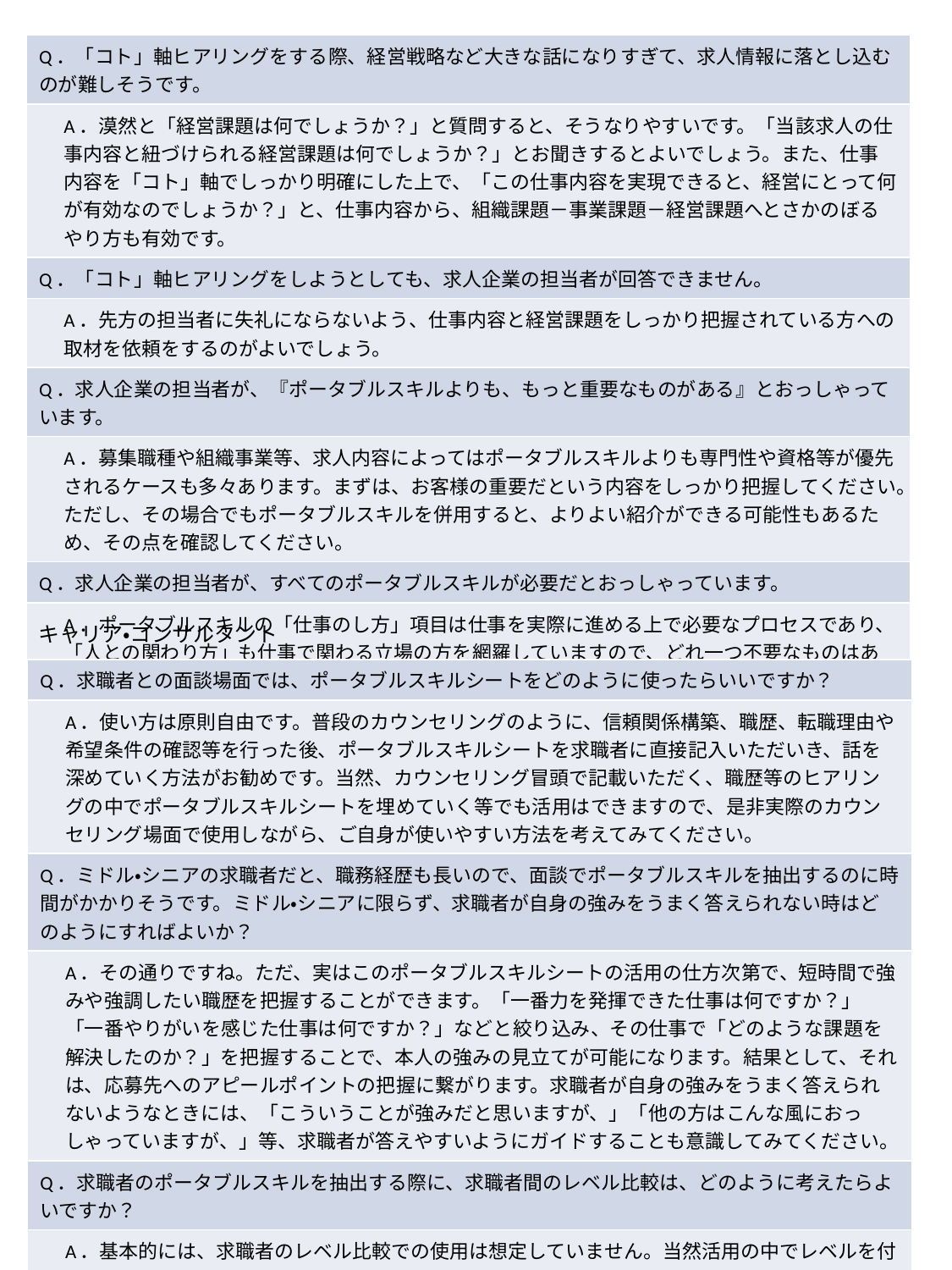

| Q．「コト」軸ヒアリングをする際、経営戦略など大きな話になりすぎて、求人情報に落とし込むのが難しそうです。 |
| --- |
| A．漠然と「経営課題は何でしょうか？」と質問すると、そうなりやすいです。「当該求人の仕事内容と紐づけられる経営課題は何でしょうか？」とお聞きするとよいでしょう。また、仕事内容を「コト」軸でしっかり明確にした上で、「この仕事内容を実現できると、経営にとって何が有効なのでしょうか？」と、仕事内容から、組織課題－事業課題－経営課題へとさかのぼるやり方も有効です。 |
| Q．「コト」軸ヒアリングをしようとしても、求人企業の担当者が回答できません。 |
| A．先方の担当者に失礼にならないよう、仕事内容と経営課題をしっかり把握されている方への取材を依頼をするのがよいでしょう。 |
| Q．求人企業の担当者が、『ポータブルスキルよりも、もっと重要なものがある』とおっしゃっています。 |
| A．募集職種や組織事業等、求人内容によってはポータブルスキルよりも専門性や資格等が優先されるケースも多々あります。まずは、お客様の重要だという内容をしっかり把握してください。ただし、その場合でもポータブルスキルを併用すると、よりよい紹介ができる可能性もあるため、その点を確認してください。 |
| Q．求人企業の担当者が、すべてのポータブルスキルが必要だとおっしゃっています。 |
| A．ポータブルスキルの「仕事のし方」項目は仕事を実際に進める上で必要なプロセスであり、「人との関わり方」も仕事で関わる立場の方を網羅していますので、どれ一つ不要なものはありません。ただ、どんなに優秀な方でも、すべてのポータブルスキルを兼ね備えた人はほとんどいません。また、企業が解決すべき課題には優先順位があるはずで、特にこれがないとこの求人で実現したいことは果たせない、というものは一つ二つに絞れるはずです。今少し根気よく角度を変えて質問してみてください。 |
キャリア・コンサルタント
| Q．求職者との面談場面では、ポータブルスキルシートをどのように使ったらいいですか？ |
| --- |
| A．使い方は原則自由です。普段のカウンセリングのように、信頼関係構築、職歴、転職理由や希望条件の確認等を行った後、ポータブルスキルシートを求職者に直接記入いただいき、話を深めていく方法がお勧めです。当然、カウンセリング冒頭で記載いただく、職歴等のヒアリングの中でポータブルスキルシートを埋めていく等でも活用はできますので、是非実際のカウンセリング場面で使用しながら、ご自身が使いやすい方法を考えてみてください。 |
| Q．ミドル・シニアの求職者だと、職務経歴も長いので、面談でポータブルスキルを抽出するのに時間がかかりそうです。ミドル・シニアに限らず、求職者が自身の強みをうまく答えられない時はどのようにすればよいか？ |
| A．その通りですね。ただ、実はこのポータブルスキルシートの活用の仕方次第で、短時間で強みや強調したい職歴を把握することができます。「一番力を発揮できた仕事は何ですか？」「一番やりがいを感じた仕事は何ですか？」などと絞り込み、その仕事で「どのような課題を解決したのか？」を把握することで、本人の強みの見立てが可能になります。結果として、それは、応募先へのアピールポイントの把握に繋がります。求職者が自身の強みをうまく答えられないようなときには、「こういうことが強みだと思いますが、」「他の方はこんな風におっしゃっていますが、」等、求職者が答えやすいようにガイドすることも意識してみてください。 |
| Q．求職者のポータブルスキルを抽出する際に、求職者間のレベル比較は、どのように考えたらよいですか？ |
| A．基本的には、求職者のレベル比較での使用は想定していません。当然活用の中でレベルを付けたくなることや、評価をしてしまいそうになることはあるかと思います。それはそれでしっかりと求職者に率直な感想はお伝えしながらも、あくまでご本人の認識とキャリアコンサルタントのすり合わせとして活用ください。 |